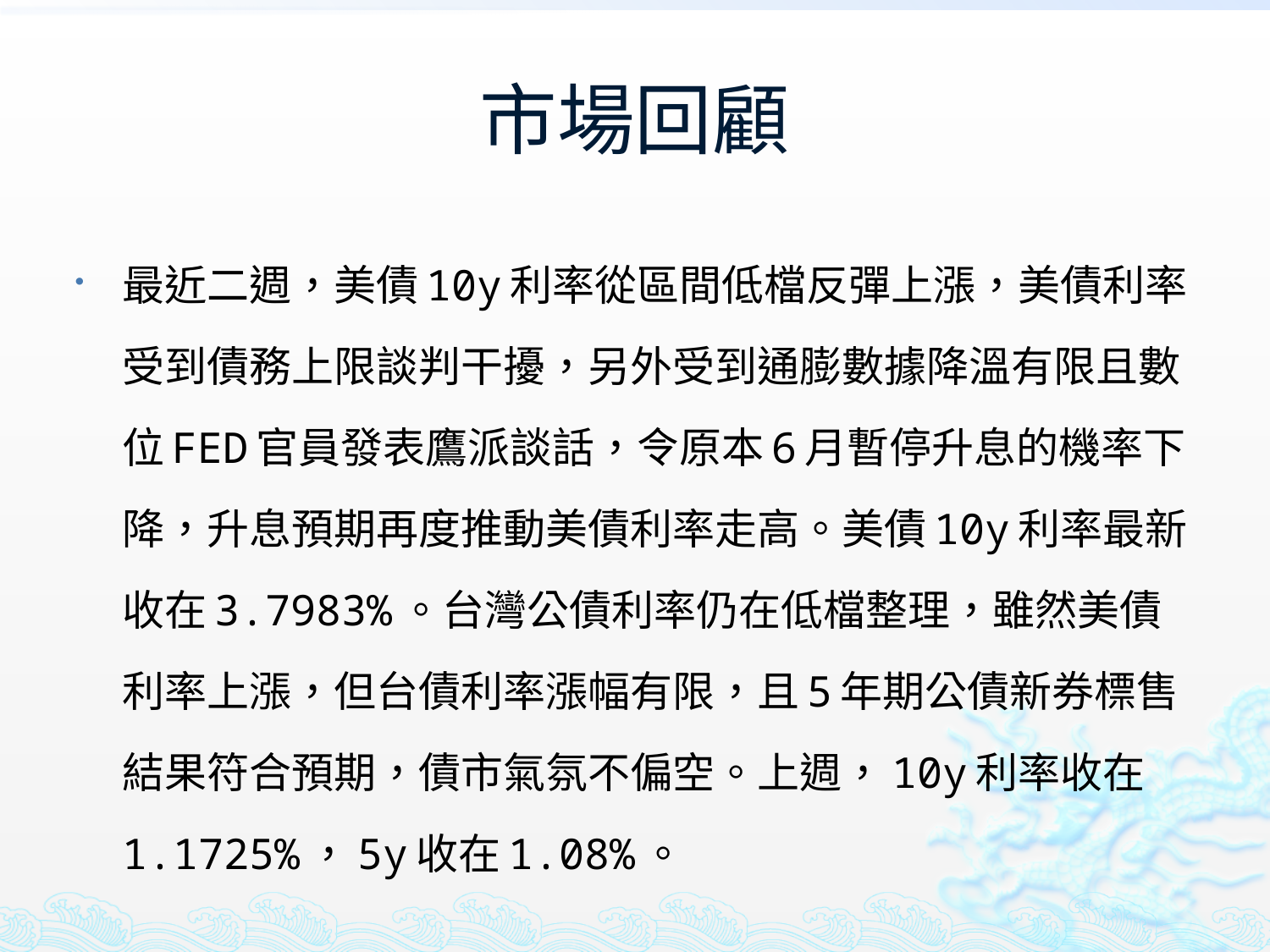

# 市場回顧
最近二週，美債10y利率從區間低檔反彈上漲，美債利率受到債務上限談判干擾，另外受到通膨數據降溫有限且數位FED官員發表鷹派談話，令原本6月暫停升息的機率下降，升息預期再度推動美債利率走高。美債10y利率最新收在3.7983%。台灣公債利率仍在低檔整理，雖然美債利率上漲，但台債利率漲幅有限，且5年期公債新券標售結果符合預期，債市氣氛不偏空。上週，10y利率收在1.1725%，5y收在1.08%。